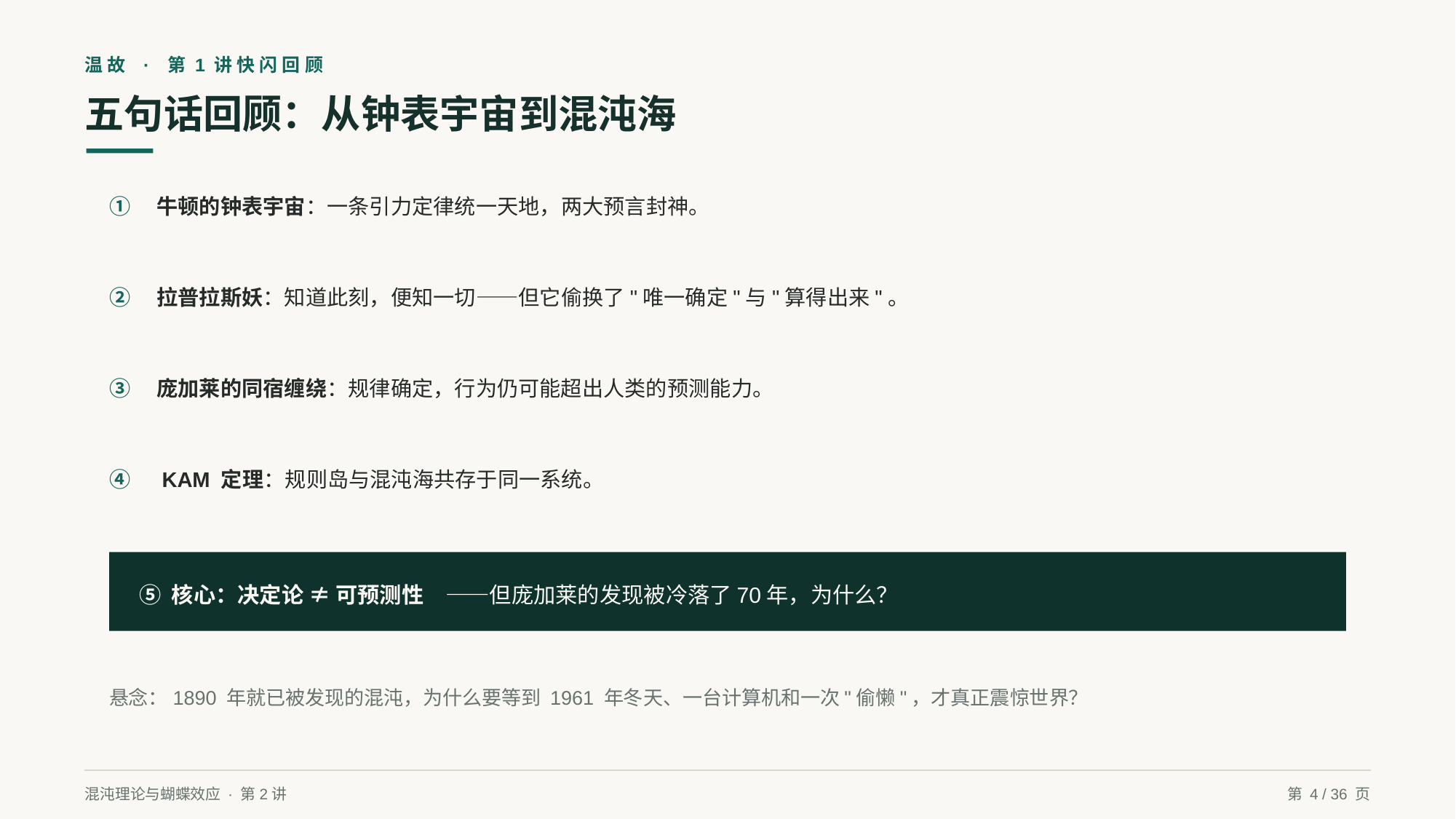

温故 · 第1讲快闪回顾
五句话回顾：从钟表宇宙到混沌海

①　牛顿的钟表宇宙：一条引力定律统一天地，两大预言封神。
②　拉普拉斯妖：知道此刻，便知一切——但它偷换了"唯一确定"与"算得出来"。
③　庞加莱的同宿缠绕：规律确定，行为仍可能超出人类的预测能力。
④　KAM 定理：规则岛与混沌海共存于同一系统。

⑤ 核心：决定论 ≠ 可预测性　——但庞加莱的发现被冷落了70年，为什么？
悬念：1890 年就已被发现的混沌，为什么要等到 1961 年冬天、一台计算机和一次"偷懒"，才真正震惊世界？

混沌理论与蝴蝶效应 · 第2讲
第 4 / 36 页